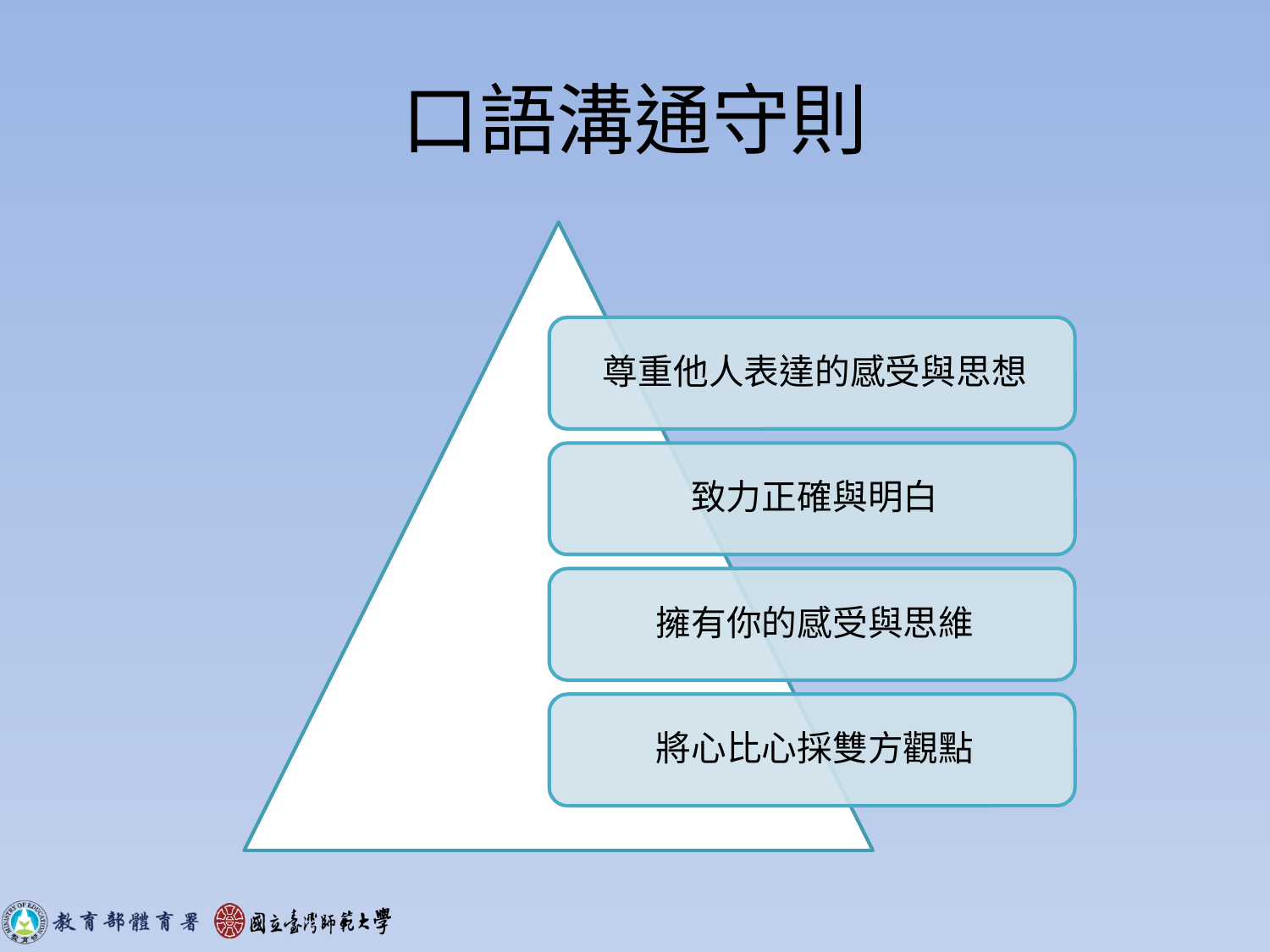

# 口語溝通守則
尊重他人表達的感受與思想
致力正確與明白
擁有你的感受與思維
將心比心採雙方觀點